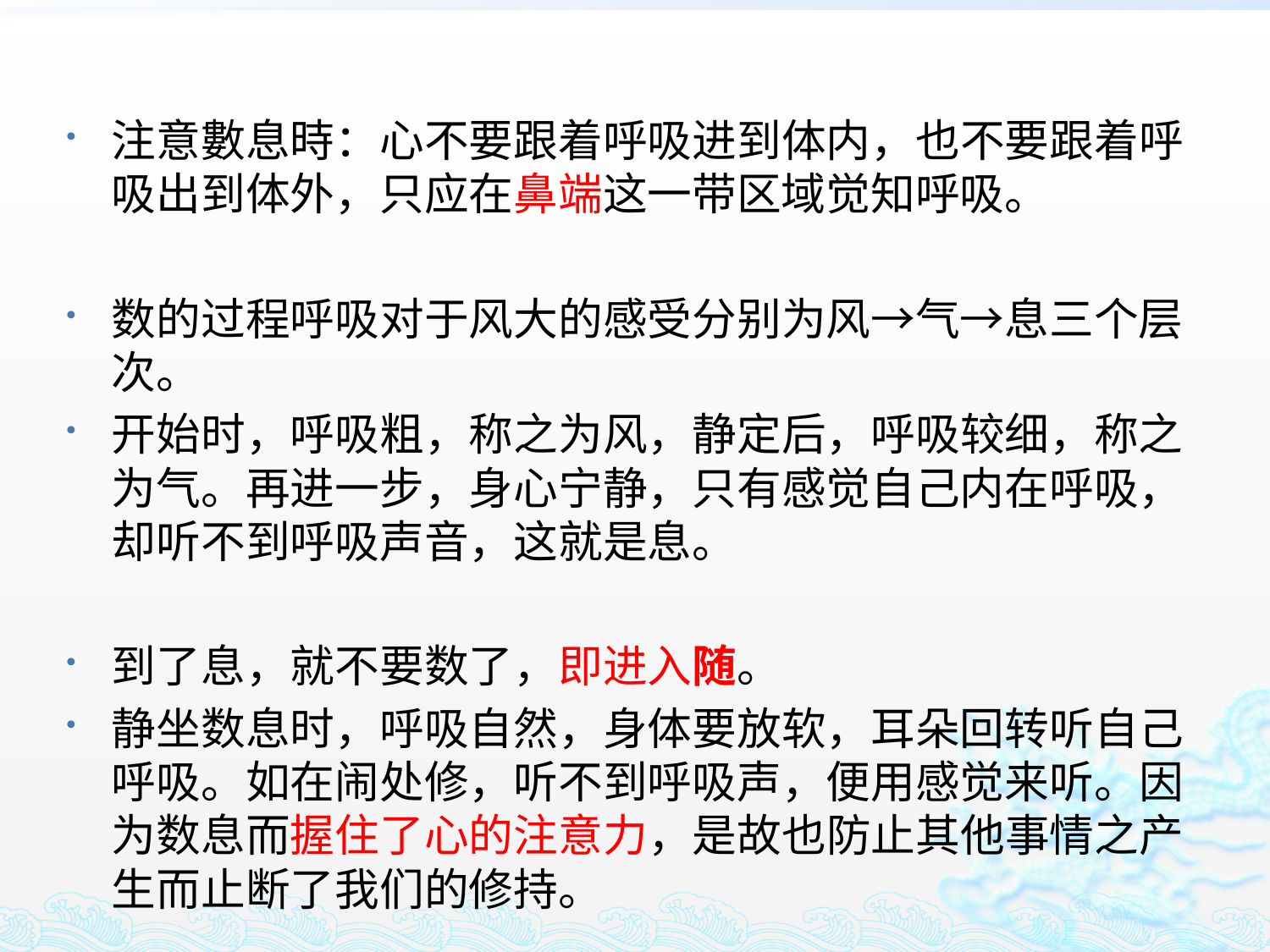

注意數息時：心不要跟着呼吸进到体内，也不要跟着呼吸出到体外，只应在鼻端这一带区域觉知呼吸。

数的过程呼吸对于风大的感受分别为风→气→息三个层次。
开始时，呼吸粗，称之为风，静定后，呼吸较细，称之为气。再进一步，身心宁静，只有感觉自己内在呼吸，却听不到呼吸声音，这就是息。

到了息，就不要数了，即进入随。
静坐数息时，呼吸自然，身体要放软，耳朵回转听自己呼吸。如在闹处修，听不到呼吸声，便用感觉来听。因为数息而握住了心的注意力，是故也防止其他事情之产生而止断了我们的修持。